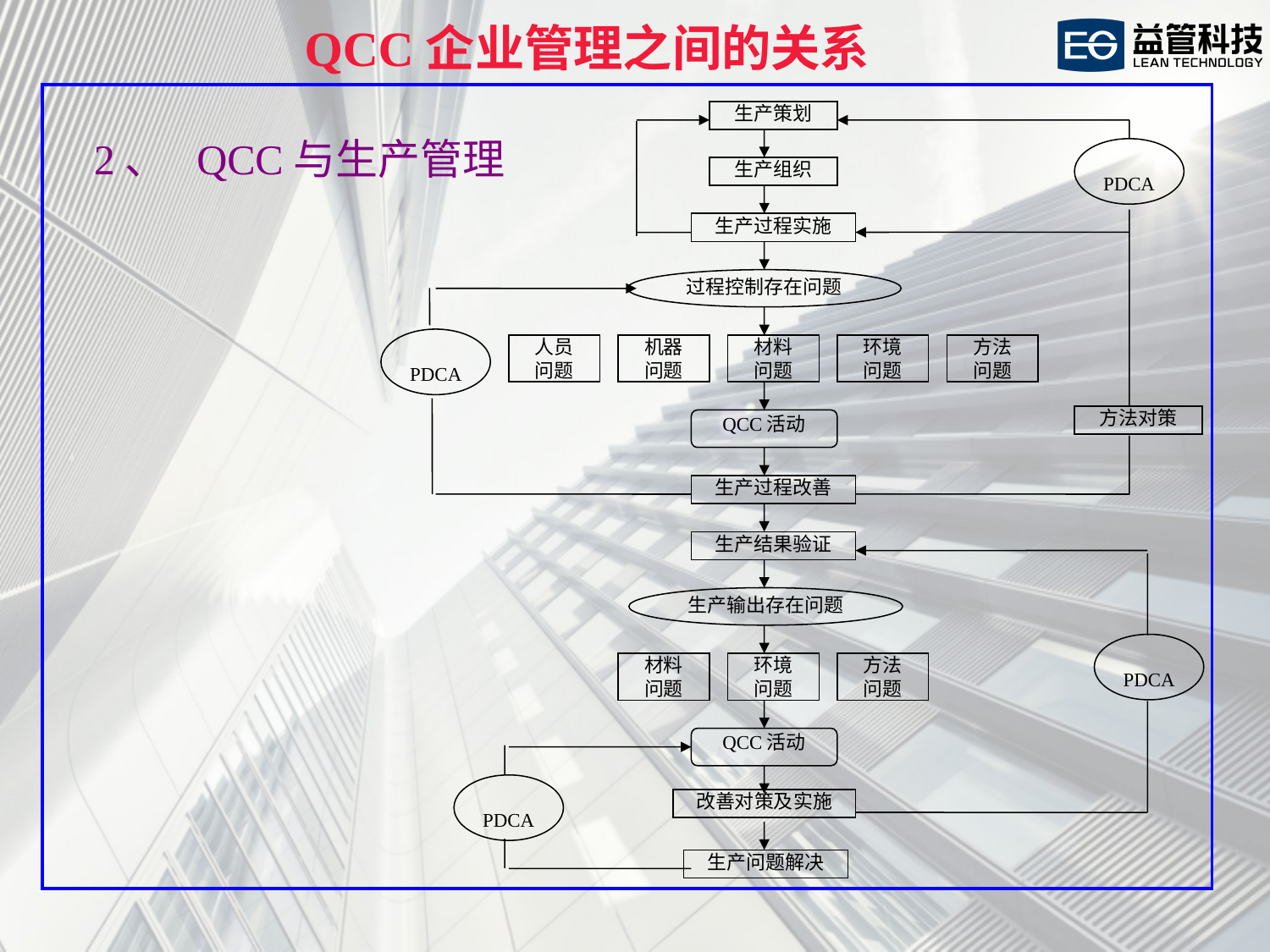

QCC企业管理之间的关系

生产策划

PDCA
生产组织

生产过程实施

过程控制存在问题

PDCA
人员
问题
机器
问题
材料
问题
环境
问题
方法
问题

方法对策
QCC活动

生产过程改善

生产结果验证

生产输出存在问题

PDCA
材料
问题
环境
问题
方法
问题

QCC活动

PDCA
改善对策及实施

生产问题解决

  2、  QCC与生产管理